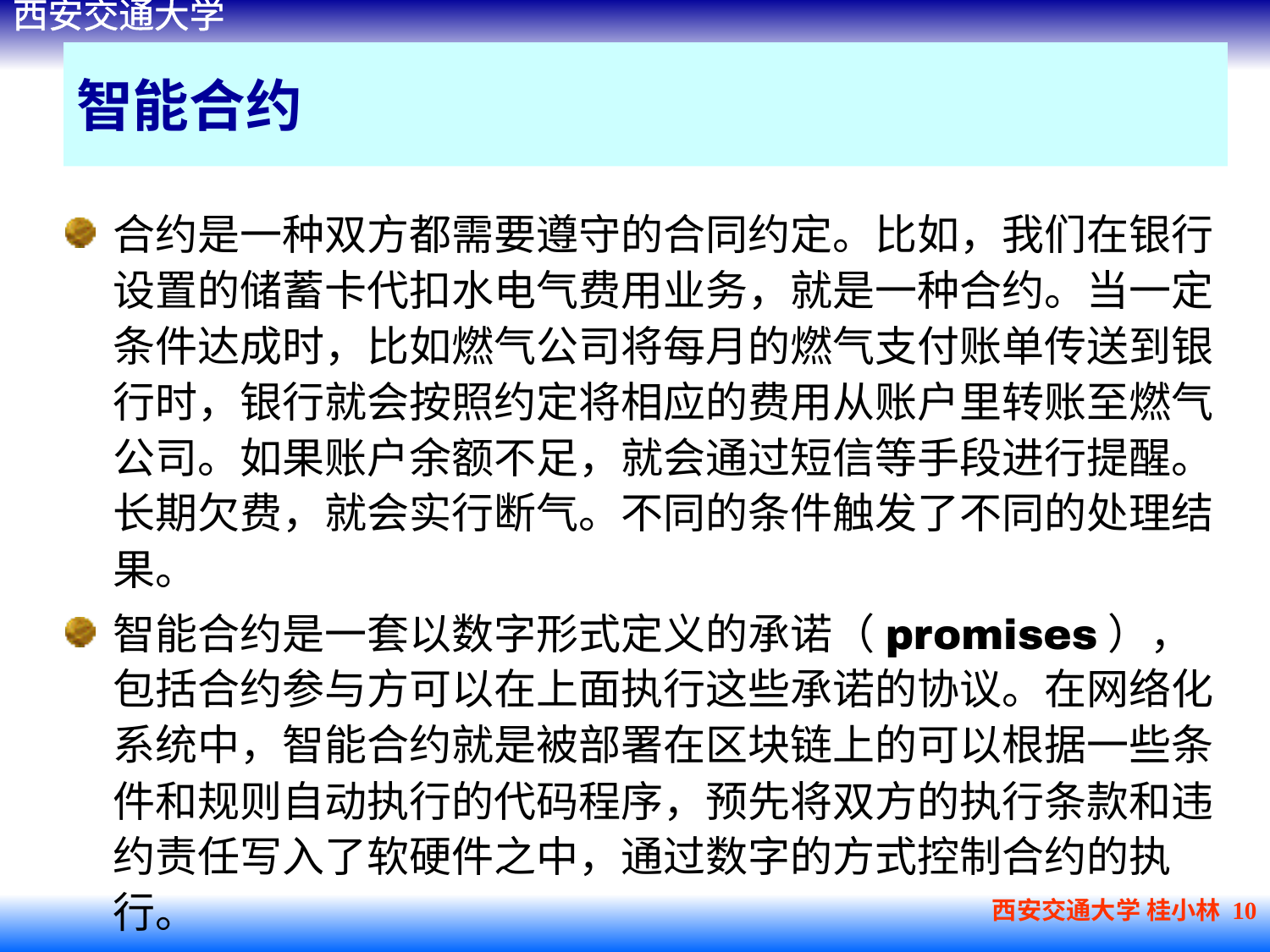

# 智能合约
合约是一种双方都需要遵守的合同约定。比如，我们在银行设置的储蓄卡代扣水电气费用业务，就是一种合约。当一定条件达成时，比如燃气公司将每月的燃气支付账单传送到银行时，银行就会按照约定将相应的费用从账户里转账至燃气公司。如果账户余额不足，就会通过短信等手段进行提醒。长期欠费，就会实行断气。不同的条件触发了不同的处理结果。
智能合约是一套以数字形式定义的承诺（promises），包括合约参与方可以在上面执行这些承诺的协议。在网络化系统中，智能合约就是被部署在区块链上的可以根据一些条件和规则自动执行的代码程序，预先将双方的执行条款和违约责任写入了软硬件之中，通过数字的方式控制合约的执行。

西安交通大学 桂小林 10